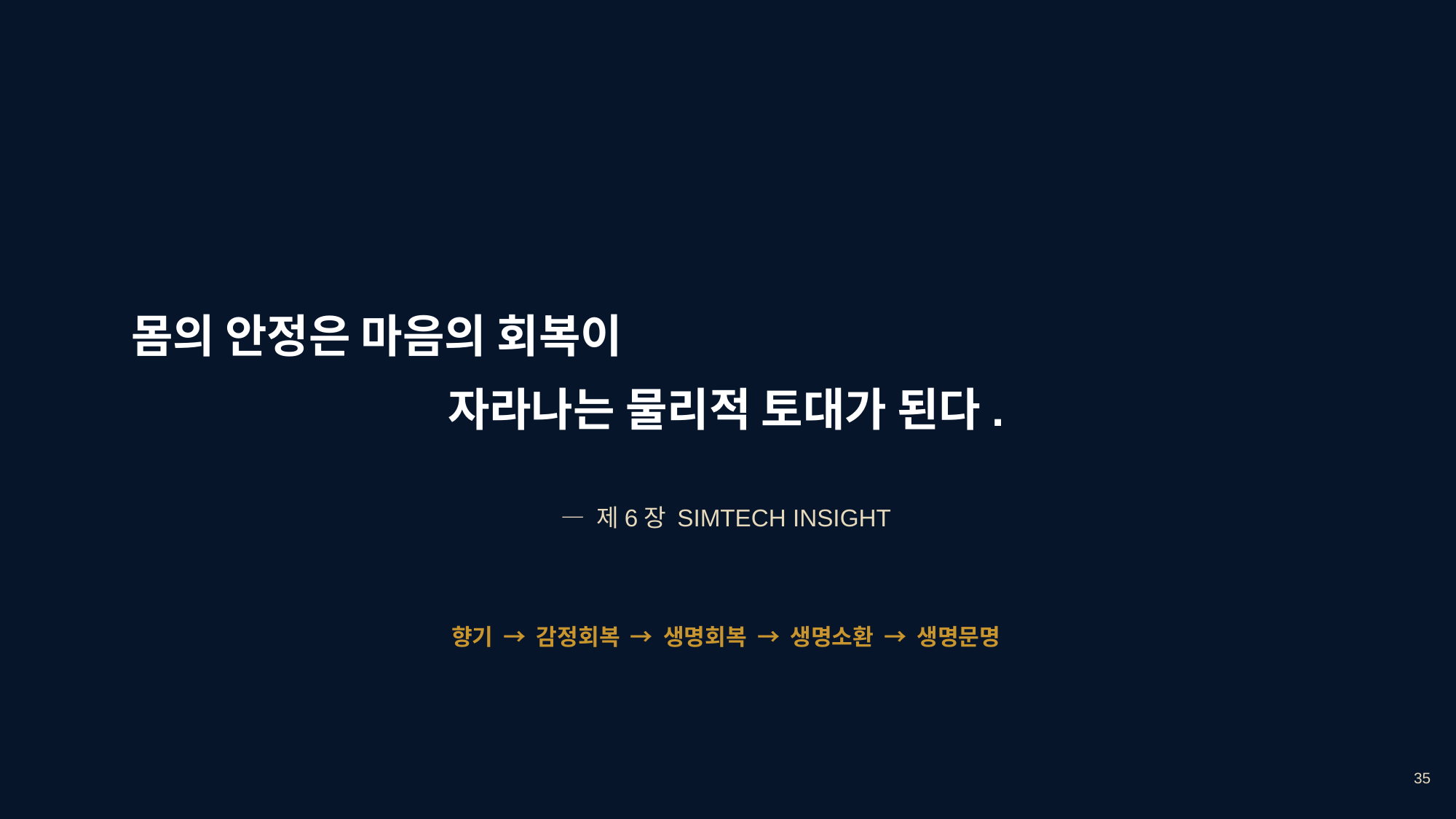

몸의 안정은 마음의 회복이
자라나는 물리적 토대가 된다.
— 제6장 SIMTECH INSIGHT
향기  →  감정회복  →  생명회복  →  생명소환  →  생명문명
35